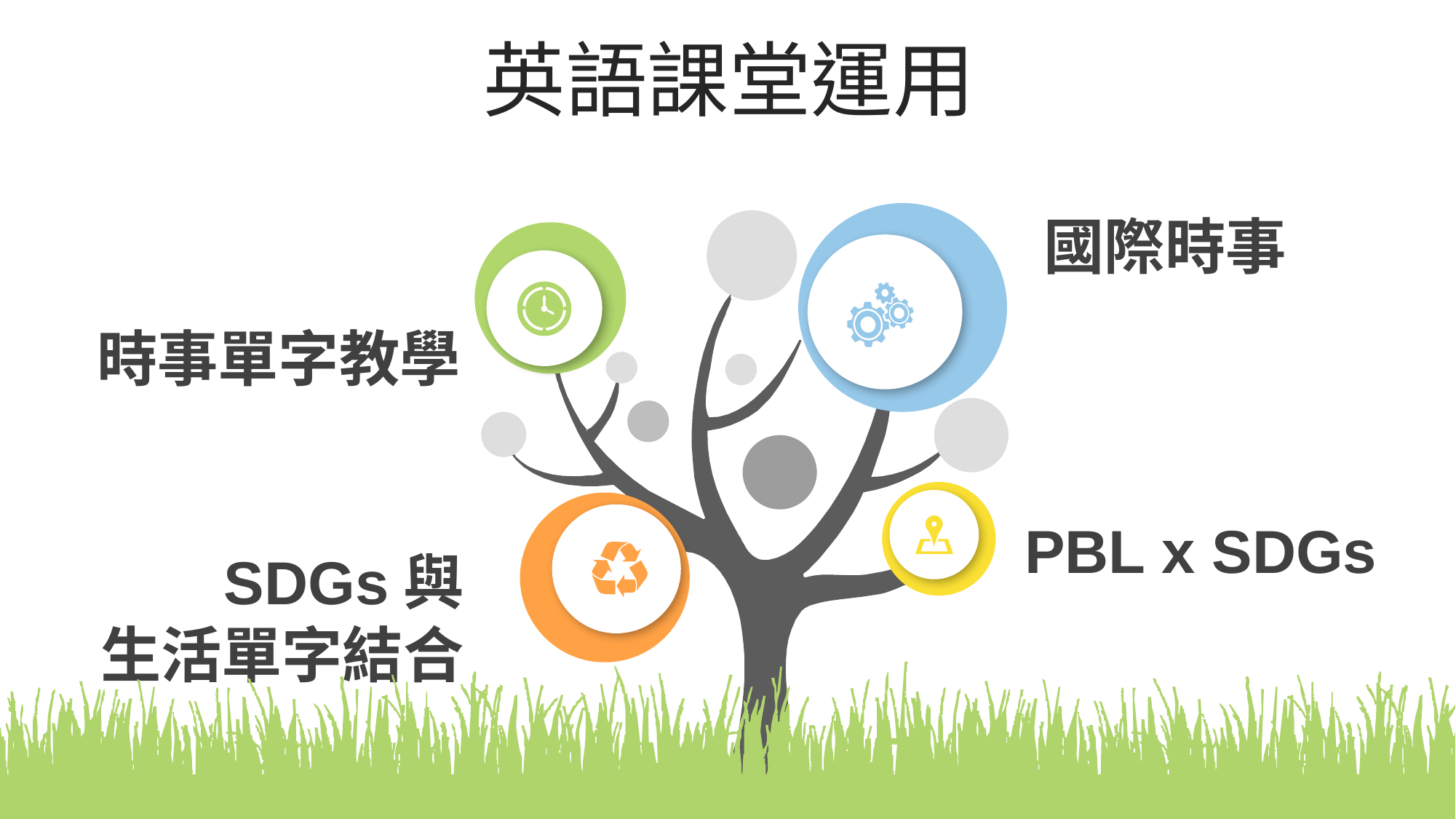

英語課堂運用

國際時事

時事單字教學

PBL x SDGs

SDGs與
生活單字結合